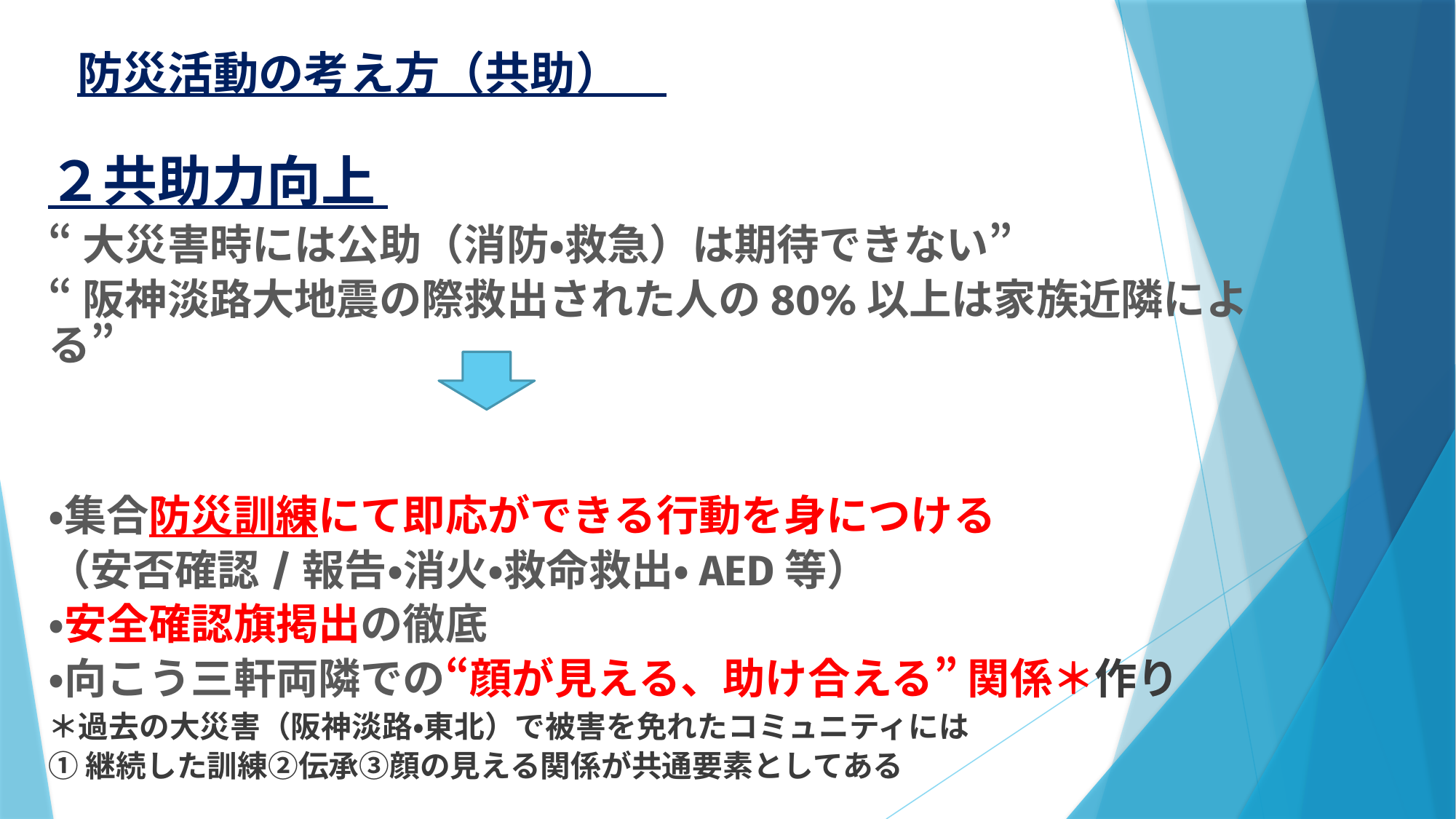

# 防災活動の考え方（共助）

２共助力向上
“大災害時には公助（消防・救急）は期待できない”
“阪神淡路大地震の際救出された人の80%以上は家族近隣による”

・集合防災訓練にて即応ができる行動を身につける
（安否確認/報告・消火・救命救出・AED等）
・安全確認旗掲出の徹底
・向こう三軒両隣での“顔が見える、助け合える” 関係＊作り
＊過去の大災害（阪神淡路・東北）で被害を免れたコミュニティには
①継続した訓練②伝承③顔の見える関係が共通要素としてある